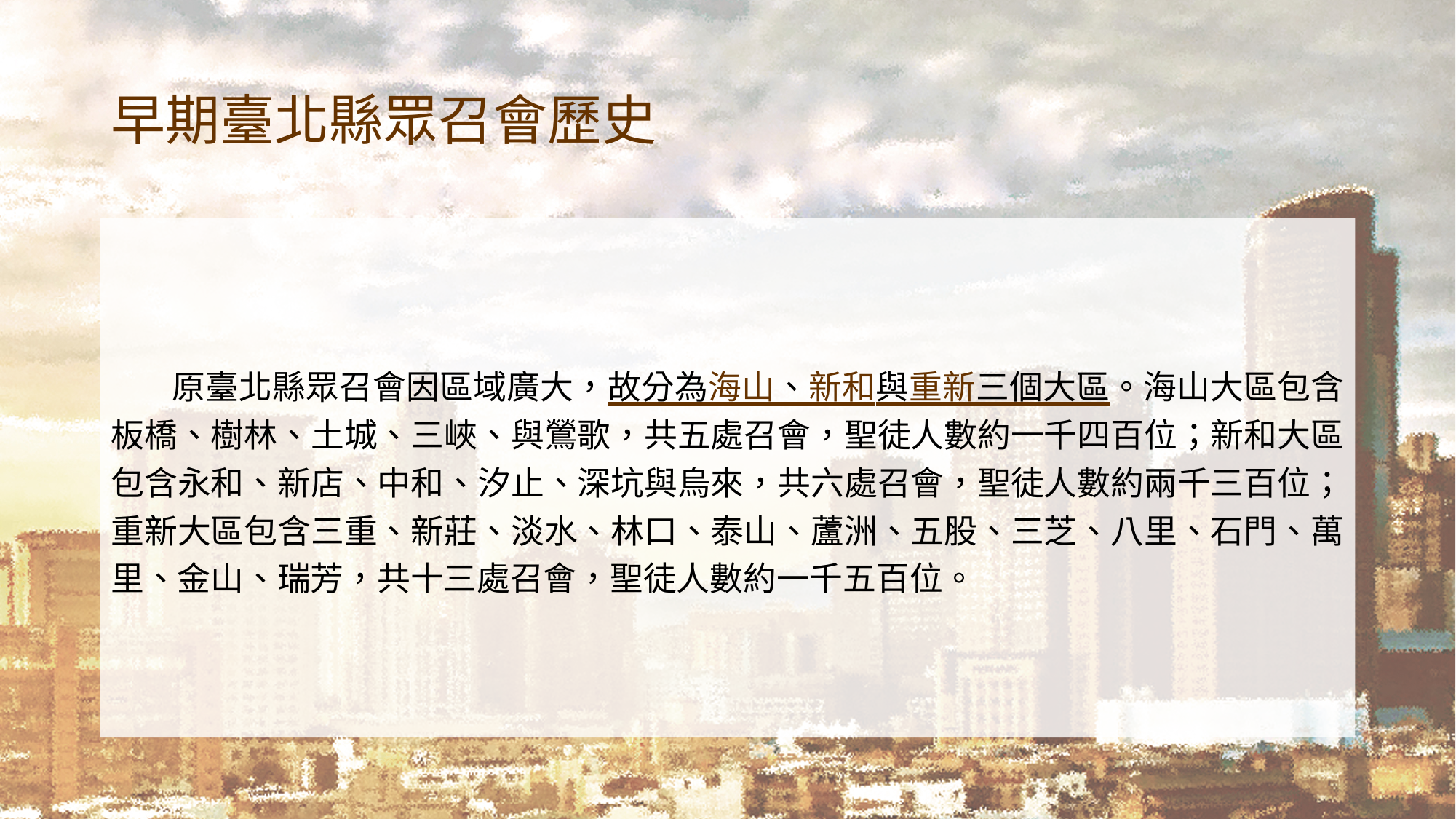

# 早期臺北縣眾召會歷史
　　原臺北縣眾召會因區域廣大，故分為海山、新和與重新三個大區。海山大區包含板橋、樹林、土城、三峽、與鶯歌，共五處召會，聖徒人數約一千四百位；新和大區包含永和、新店、中和、汐止、深坑與烏來，共六處召會，聖徒人數約兩千三百位；重新大區包含三重、新莊、淡水、林口、泰山、蘆洲、五股、三芝、八里、石門、萬里、金山、瑞芳，共十三處召會，聖徒人數約一千五百位。